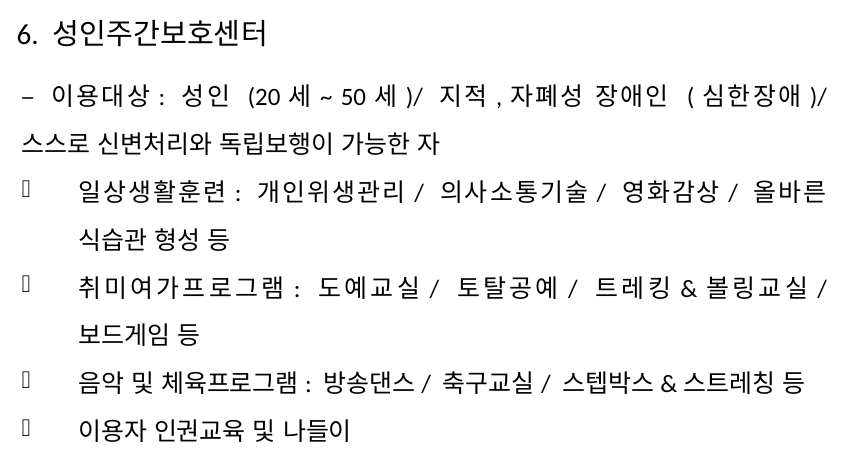

# 6. 성인주간보호센터
– 이용대상: 성인 (20세~ 50세)/ 지적,자폐성 장애인 (심한장애)/ 스스로 신변처리와 독립보행이 가능한 자
일상생활훈련: 개인위생관리/ 의사소통기술/ 영화감상/ 올바른 식습관 형성 등
취미여가프로그램: 도예교실/ 토탈공예/ 트레킹&볼링교실/ 보드게임 등
음악 및 체육프로그램: 방송댄스/ 축구교실/ 스텝박스&스트레칭 등
이용자 인권교육 및 나들이